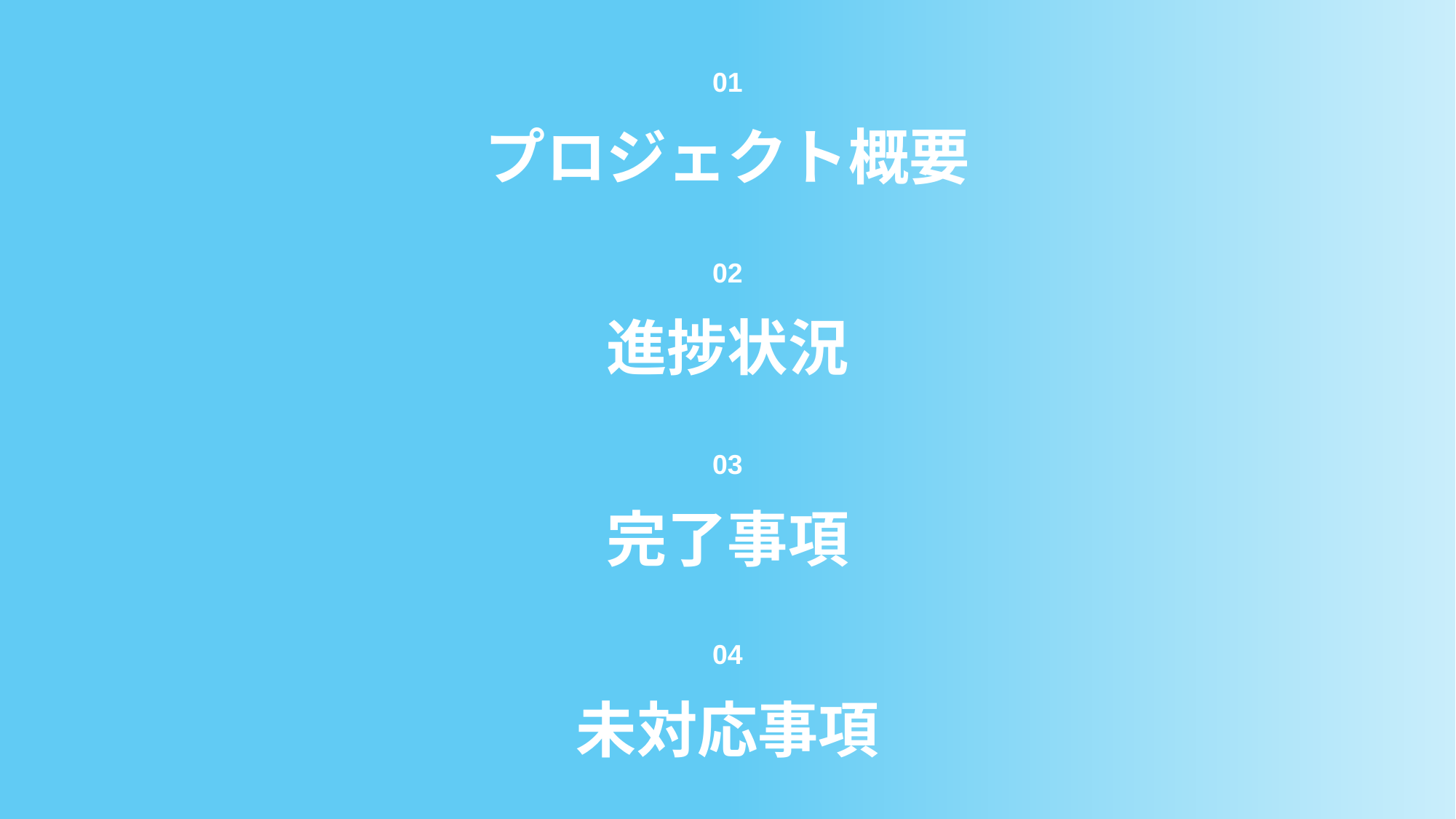

01
プロジェクト概要
02
進捗状況
03
完了事項
04
未対応事項